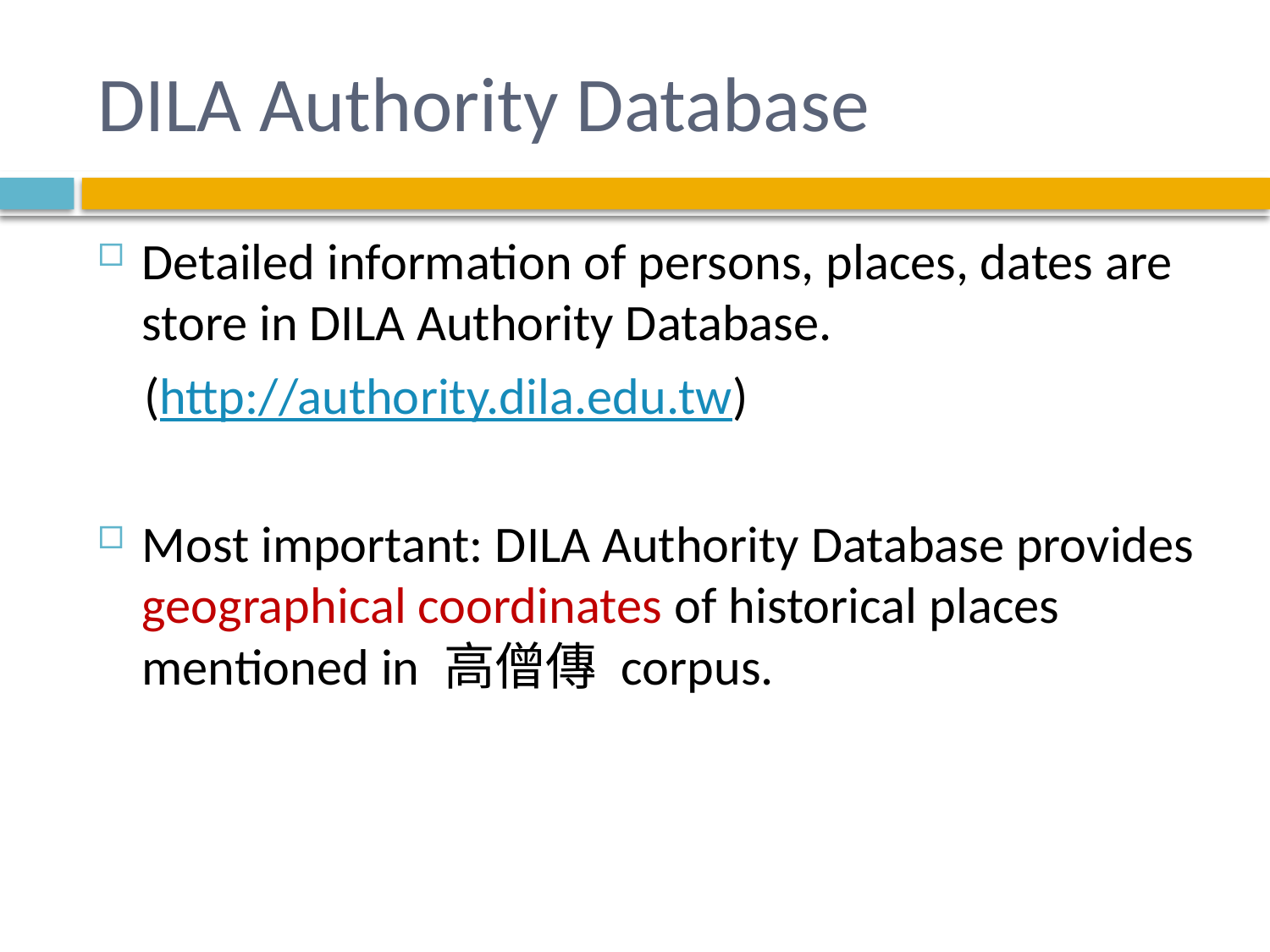

# DILA Authority Database
Detailed information of persons, places, dates are store in DILA Authority Database.
    (http://authority.dila.edu.tw)

Most important: DILA Authority Database provides geographical coordinates of historical places mentioned in 高僧傳 corpus.